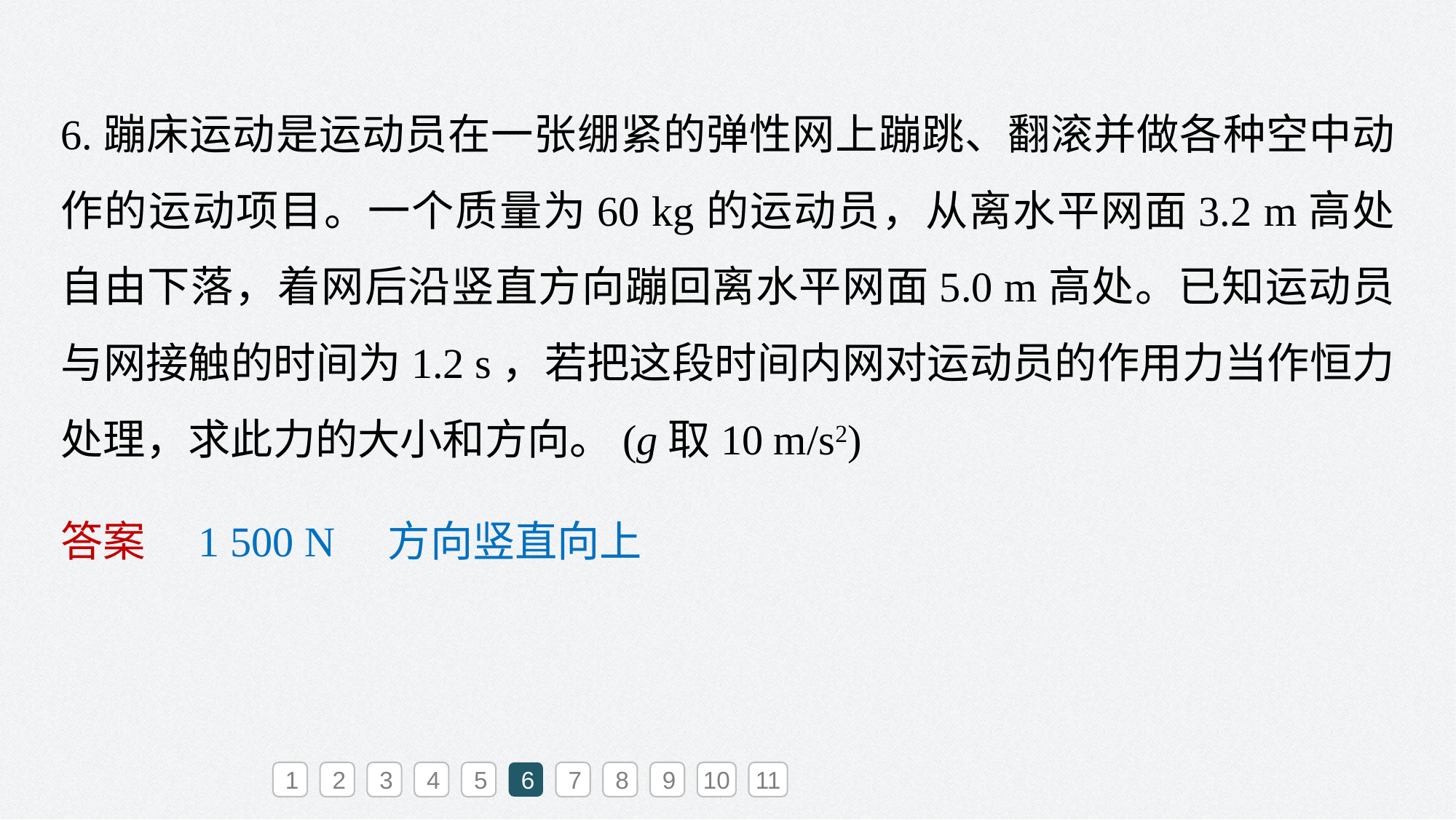

6.蹦床运动是运动员在一张绷紧的弹性网上蹦跳、翻滚并做各种空中动作的运动项目。一个质量为60 kg的运动员，从离水平网面3.2 m高处自由下落，着网后沿竖直方向蹦回离水平网面5.0 m高处。已知运动员与网接触的时间为1.2 s，若把这段时间内网对运动员的作用力当作恒力处理，求此力的大小和方向。(g取10 m/s2)
答案　1 500 N　方向竖直向上
1
2
3
4
5
6
7
8
9
10
11